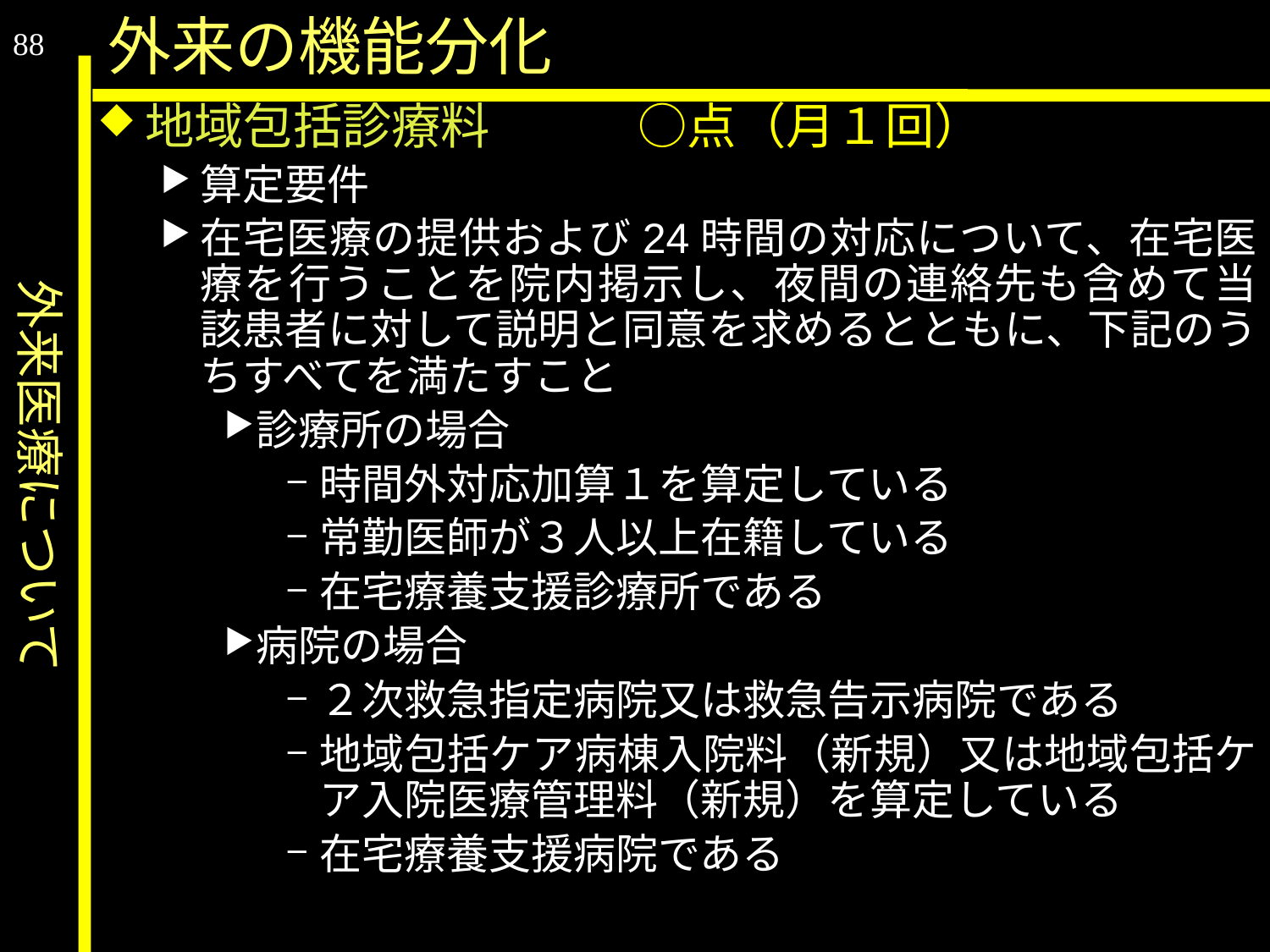

外来医療について
外来の機能分化
88

地域包括診療料　　　○点（月１回）
算定要件
在宅医療の提供および24時間の対応について、在宅医療を行うことを院内掲示し、夜間の連絡先も含めて当該患者に対して説明と同意を求めるとともに、下記のうちすべてを満たすこと
診療所の場合
時間外対応加算１を算定している
常勤医師が３人以上在籍している
在宅療養支援診療所である
病院の場合
２次救急指定病院又は救急告示病院である
地域包括ケア病棟入院料（新規）又は地域包括ケア入院医療管理料（新規）を算定している
在宅療養支援病院である